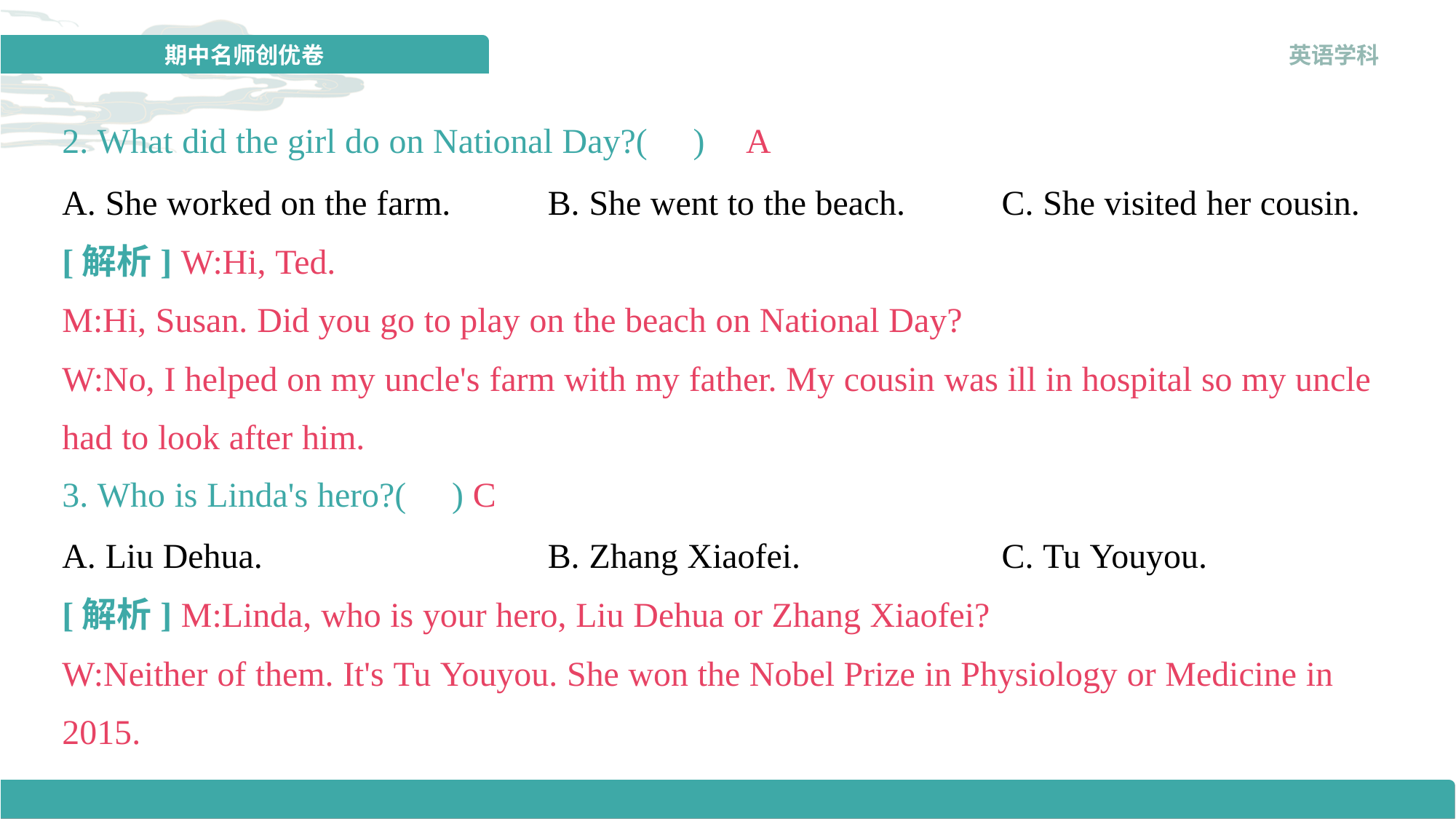

2. What did the girl do on National Day?(     )
A
A. She worked on the farm.	B. She went to the beach.	C. She visited her cousin.
[解析] W:Hi, Ted.
M:Hi, Susan. Did you go to play on the beach on National Day?
W:No, I helped on my uncle's farm with my father. My cousin was ill in hospital so my uncle had to look after him.
3. Who is Linda's hero?(     )
C
A. Liu Dehua.	B. Zhang Xiaofei.	C. Tu Youyou.
[解析] M:Linda, who is your hero, Liu Dehua or Zhang Xiaofei?
W:Neither of them. It's Tu Youyou. She won the Nobel Prize in Physiology or Medicine in 2015.